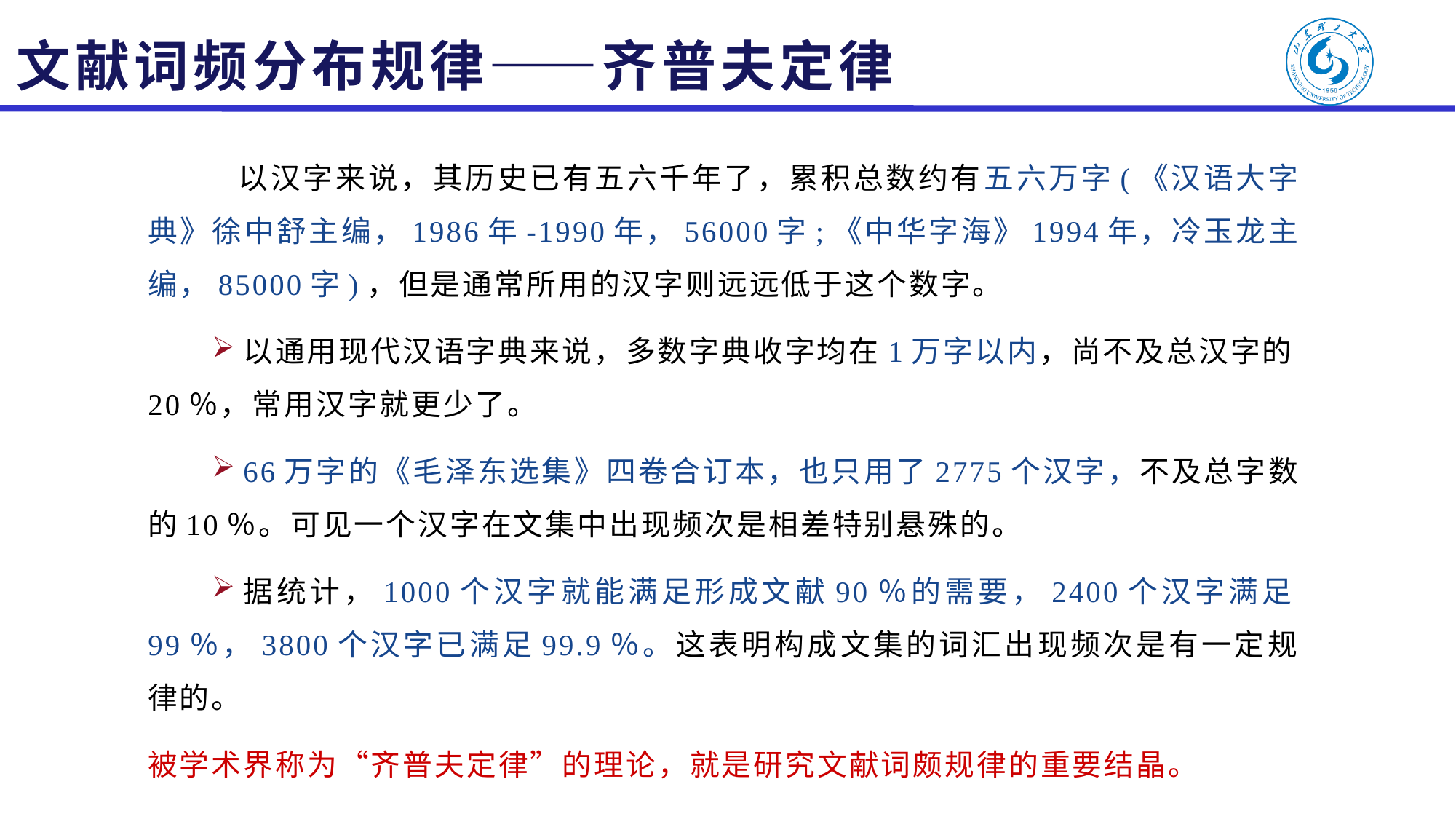

# 文献词频分布规律——齐普夫定律
 以汉字来说，其历史已有五六千年了，累积总数约有五六万字(《汉语大字典》徐中舒主编，1986年-1990年，56000字;《中华字海》1994年，冷玉龙主编，85000字)，但是通常所用的汉字则远远低于这个数字。
以通用现代汉语字典来说，多数字典收字均在1万字以内，尚不及总汉字的20％，常用汉字就更少了。
66万字的《毛泽东选集》四卷合订本，也只用了2775个汉字，不及总字数的10％。可见一个汉字在文集中出现频次是相差特别悬殊的。
据统计，1000个汉字就能满足形成文献90％的需要，2400个汉字满足99％，3800个汉字已满足99.9％。这表明构成文集的词汇出现频次是有一定规律的。
被学术界称为“齐普夫定律”的理论，就是研究文献词颇规律的重要结晶。